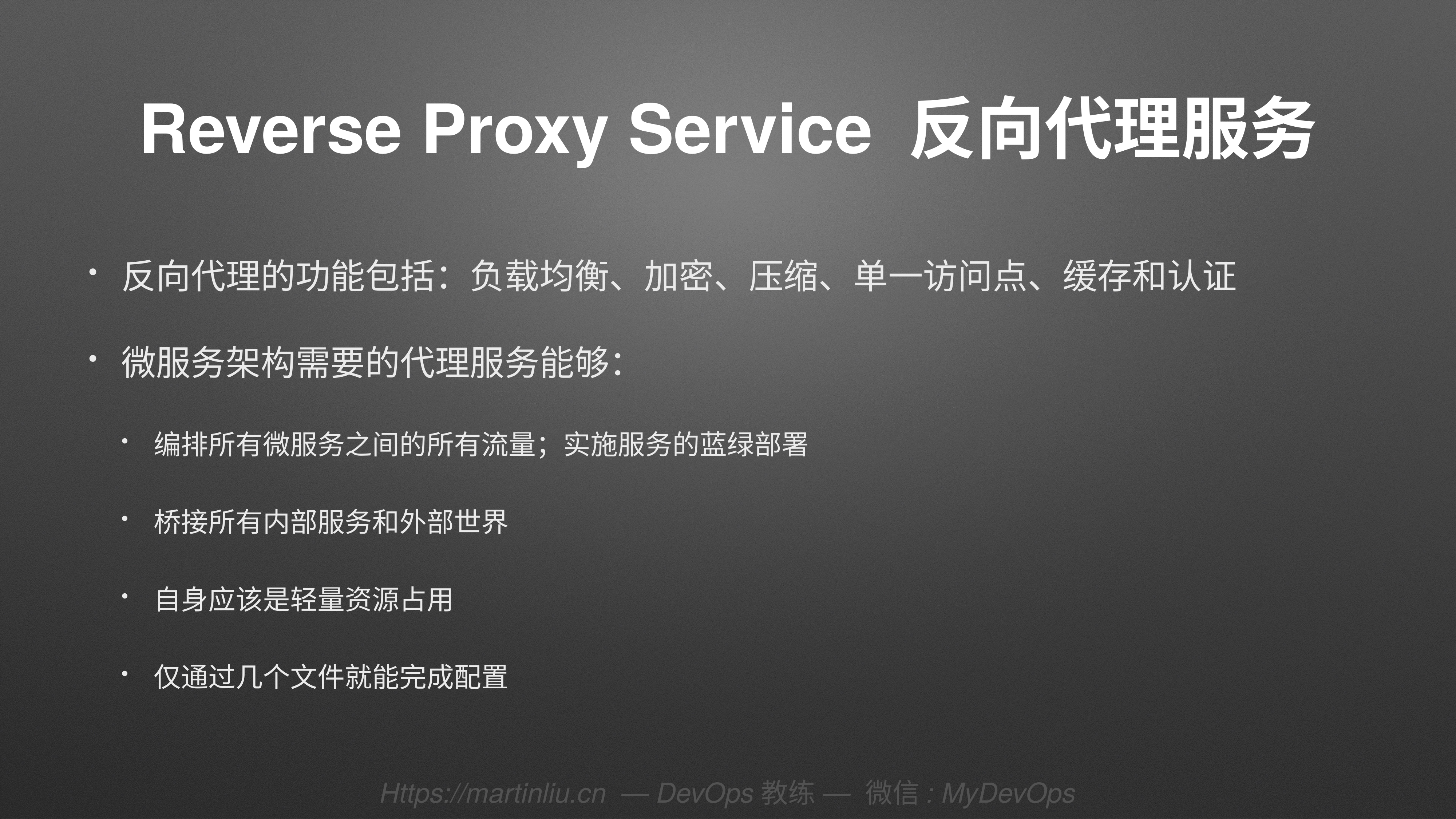

# Reverse Proxy Service 反向代理服务
反向代理的功能包括：负载均衡、加密、压缩、单一访问点、缓存和认证
微服务架构需要的代理服务能够：
编排所有微服务之间的所有流量；实施服务的蓝绿部署
桥接所有内部服务和外部世界
自身应该是轻量资源占用
仅通过几个文件就能完成配置